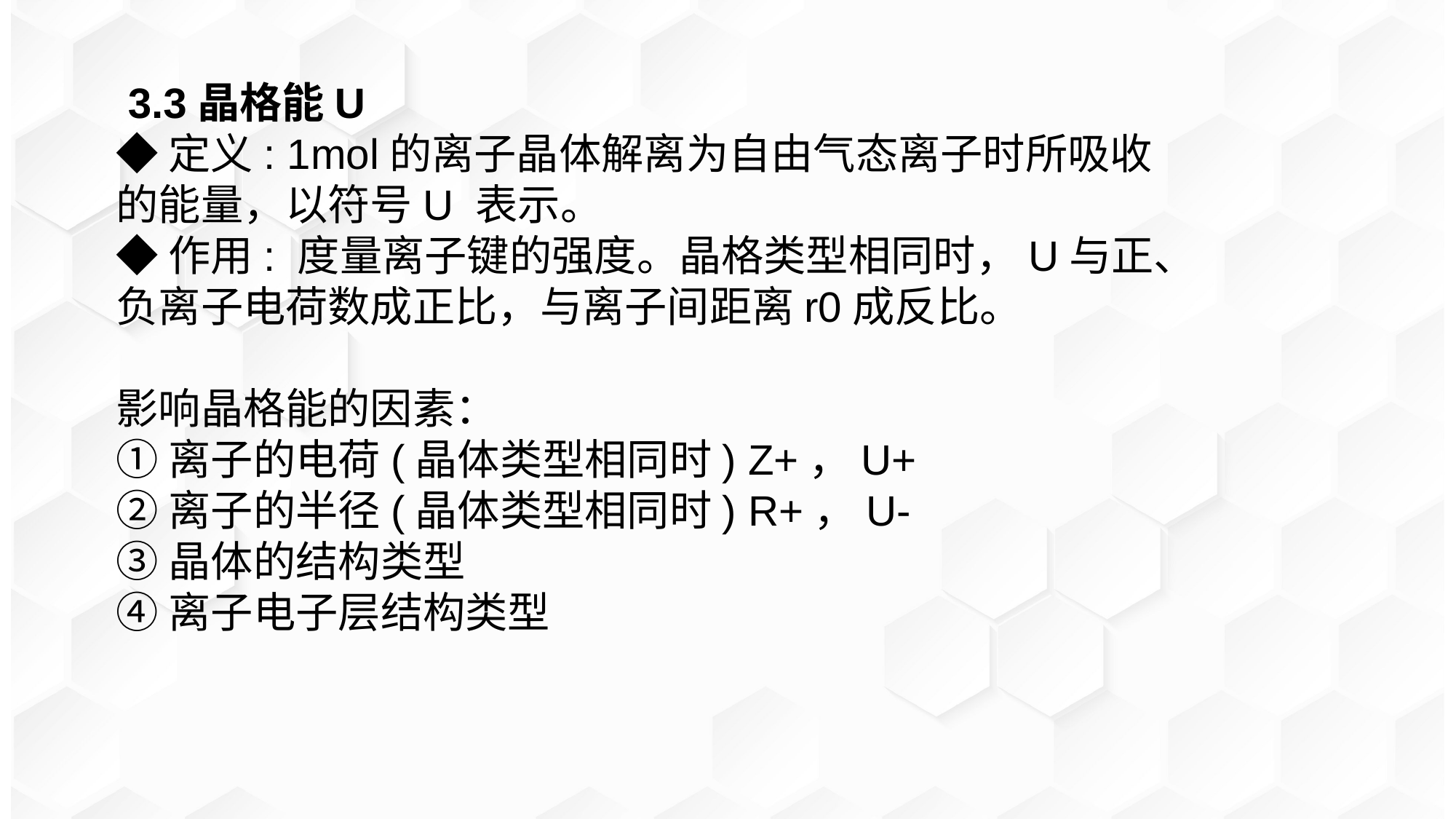

3.3晶格能U
◆定义: 1mol的离子晶体解离为自由气态离子时所吸收的能量，以符号U 表示。
◆作用: 度量离子键的强度。晶格类型相同时，U与正、负离子电荷数成正比，与离子间距离r0成反比。

影响晶格能的因素：
①离子的电荷(晶体类型相同时) Z+，U+
②离子的半径(晶体类型相同时) R+，U-
③晶体的结构类型
④离子电子层结构类型